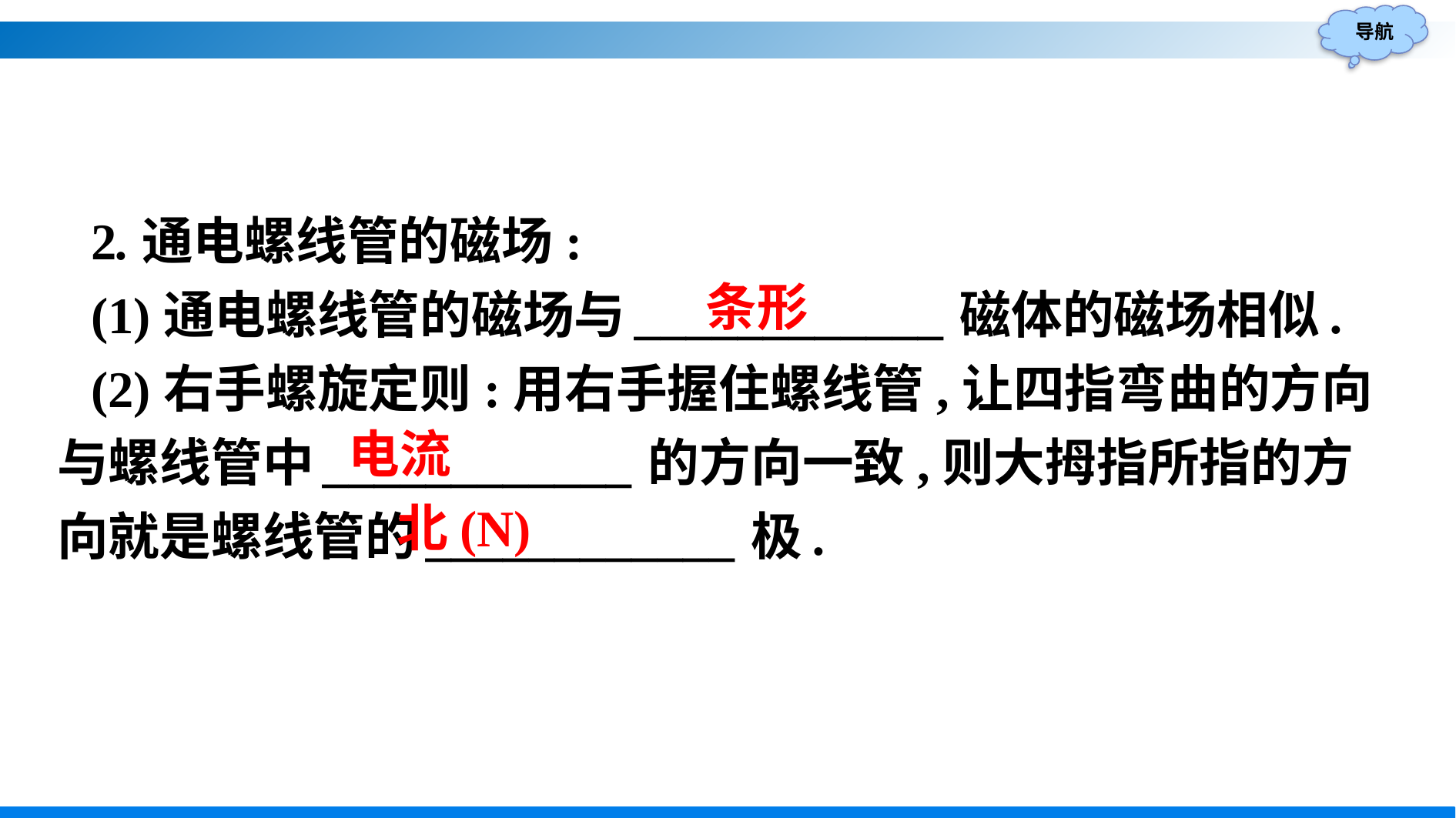

2.通电螺线管的磁场:
(1)通电螺线管的磁场与____________磁体的磁场相似.
(2)右手螺旋定则:用右手握住螺线管,让四指弯曲的方向与螺线管中____________的方向一致,则大拇指所指的方向就是螺线管的____________极.
条形
电流
北(N)